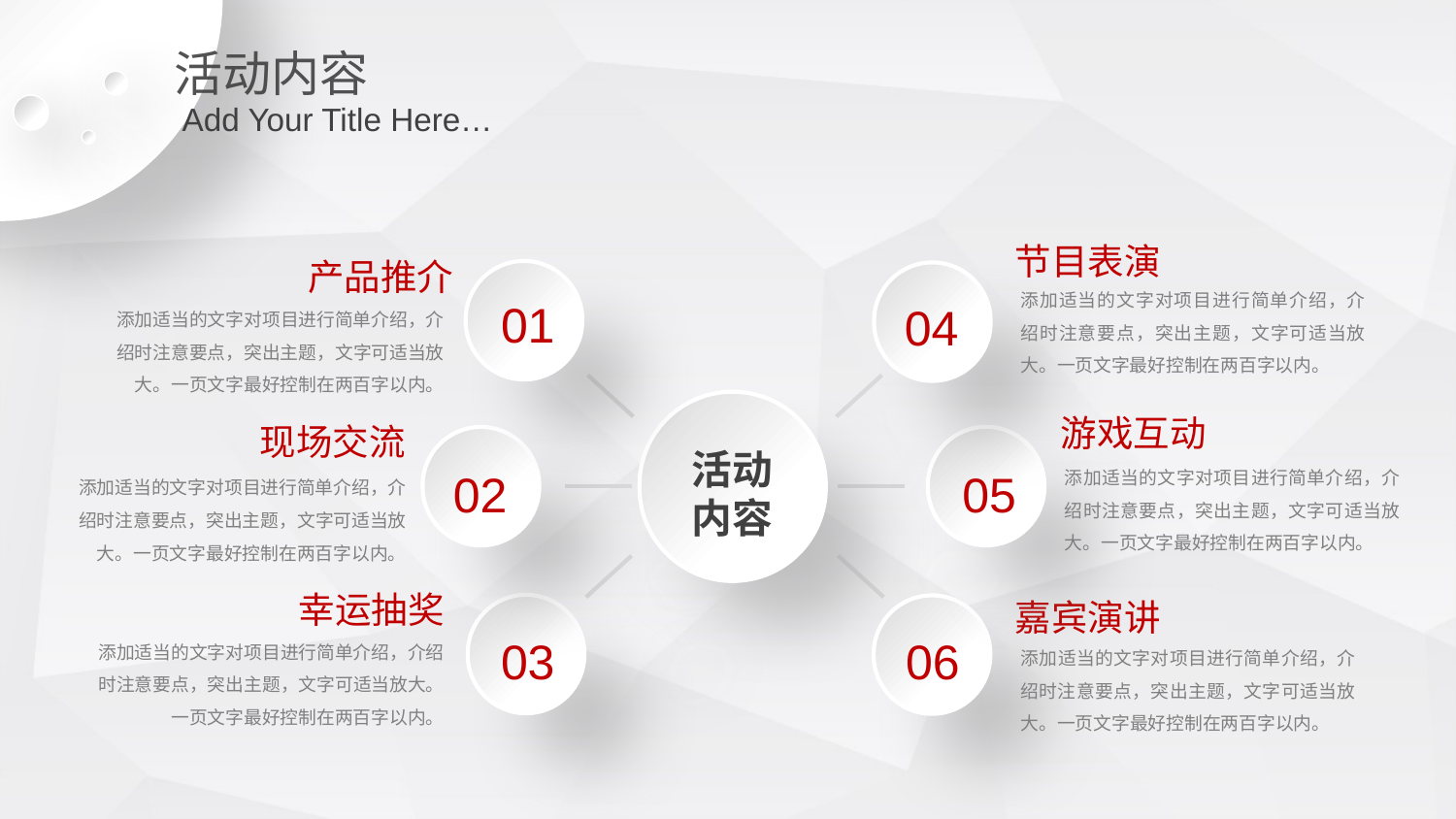

活动内容

Add Your Title Here…

节目表演
添加适当的文字对项目进行简单介绍，介绍时注意要点，突出主题，文字可适当放大。一页文字最好控制在两百字以内。
产品推介
添加适当的文字对项目进行简单介绍，介绍时注意要点，突出主题，文字可适当放大。一页文字最好控制在两百字以内。

01
04

游戏互动
添加适当的文字对项目进行简单介绍，介绍时注意要点，突出主题，文字可适当放大。一页文字最好控制在两百字以内。
现场交流
添加适当的文字对项目进行简单介绍，介绍时注意要点，突出主题，文字可适当放大。一页文字最好控制在两百字以内。

活动
内容
02
05

幸运抽奖
添加适当的文字对项目进行简单介绍，介绍时注意要点，突出主题，文字可适当放大。一页文字最好控制在两百字以内。

嘉宾演讲
添加适当的文字对项目进行简单介绍，介绍时注意要点，突出主题，文字可适当放大。一页文字最好控制在两百字以内。

03
06